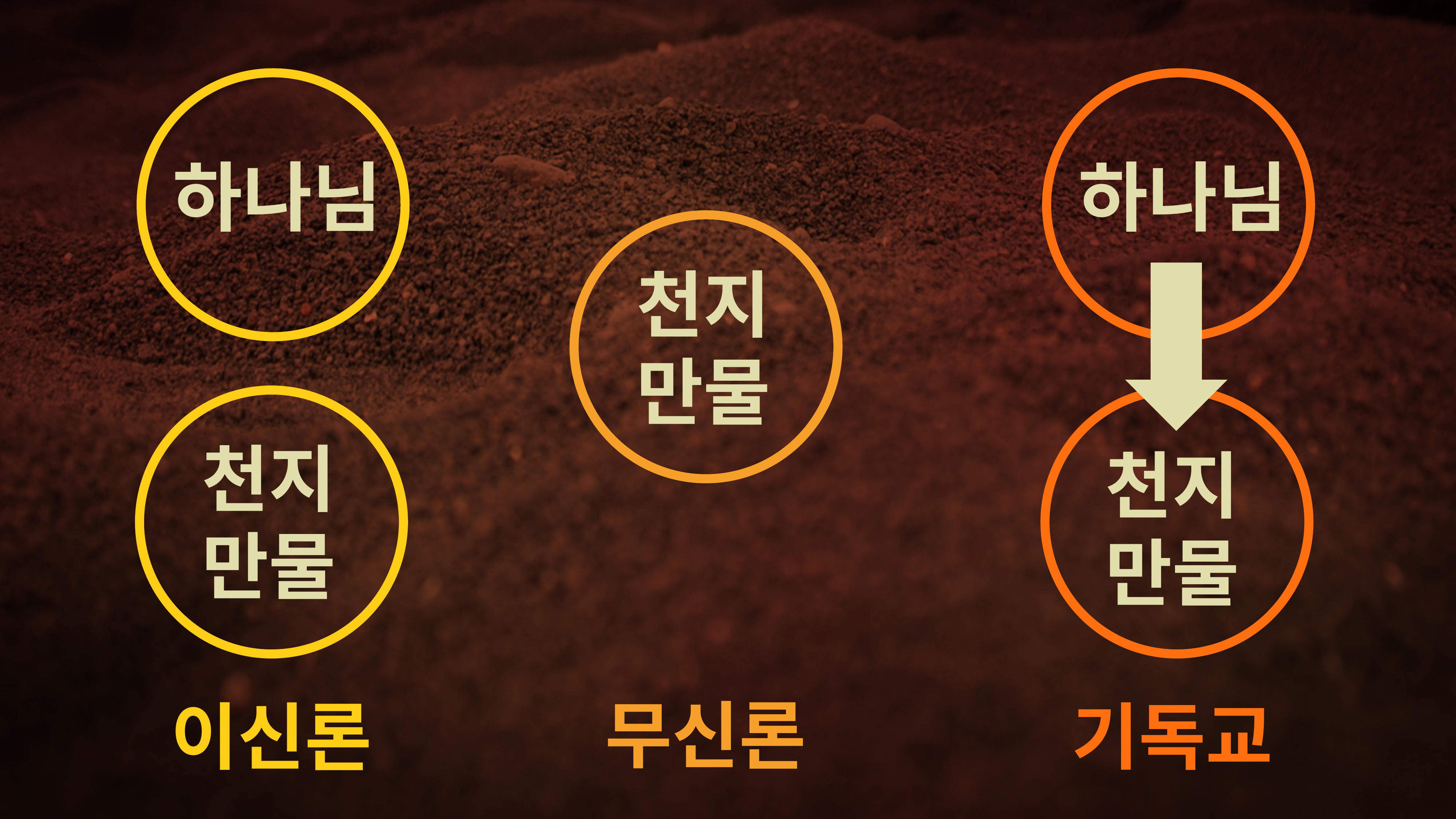

하나님
하나님

천지
만물

천지
만물
천지 만물
무신론
이신론
기독교